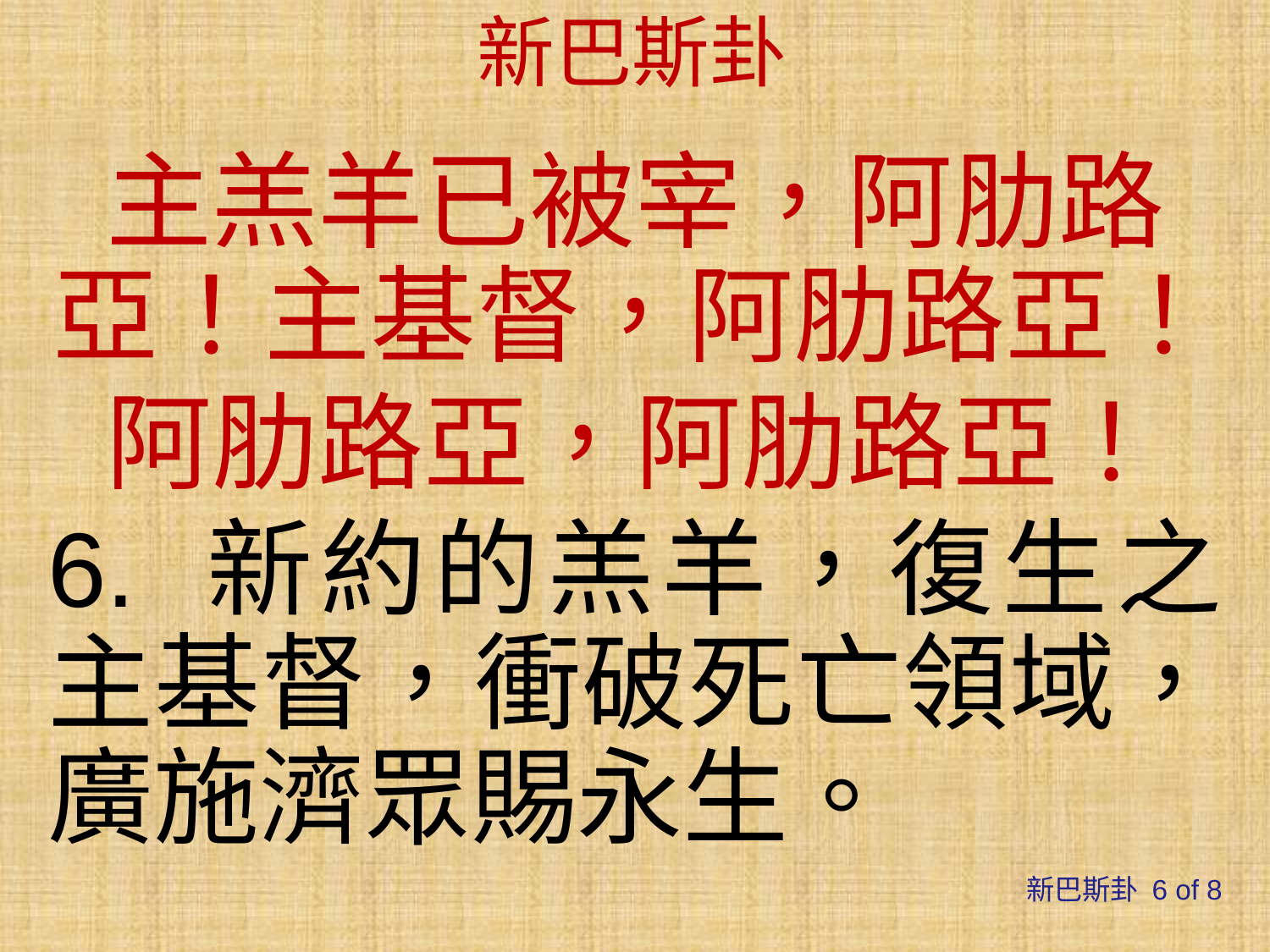

# 新巴斯卦
主羔羊已被宰，阿肋路亞！主基督，阿肋路亞！
阿肋路亞，阿肋路亞！
6. 新約的羔羊，復生之主基督，衝破死亡領域，廣施濟眾賜永生。
新巴斯卦 6 of 8